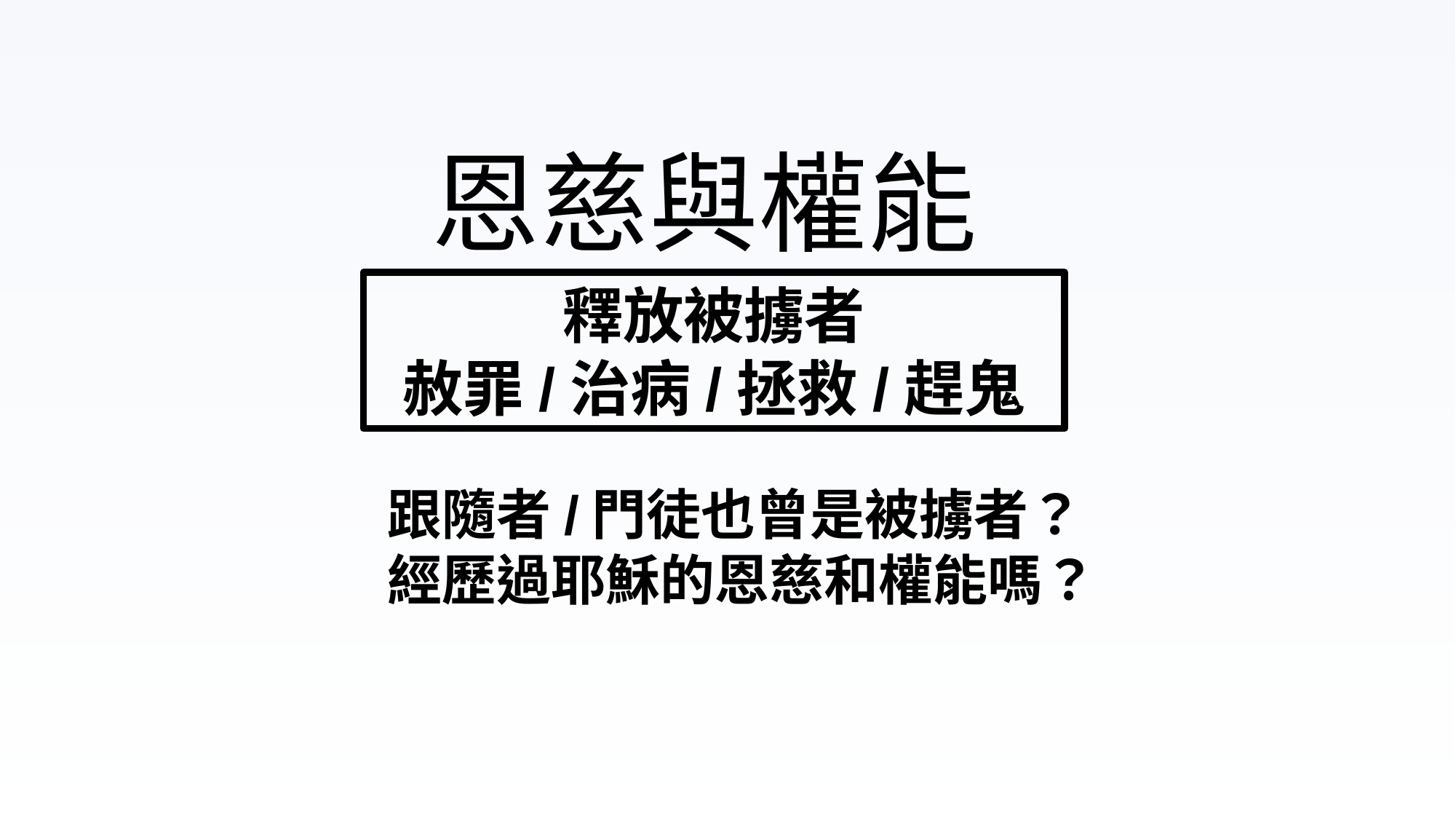

恩慈與權能
釋放被擄者
赦罪/治病/拯救/趕鬼
跟隨者/門徒也曾是被擄者？
經歷過耶穌的恩慈和權能嗎？